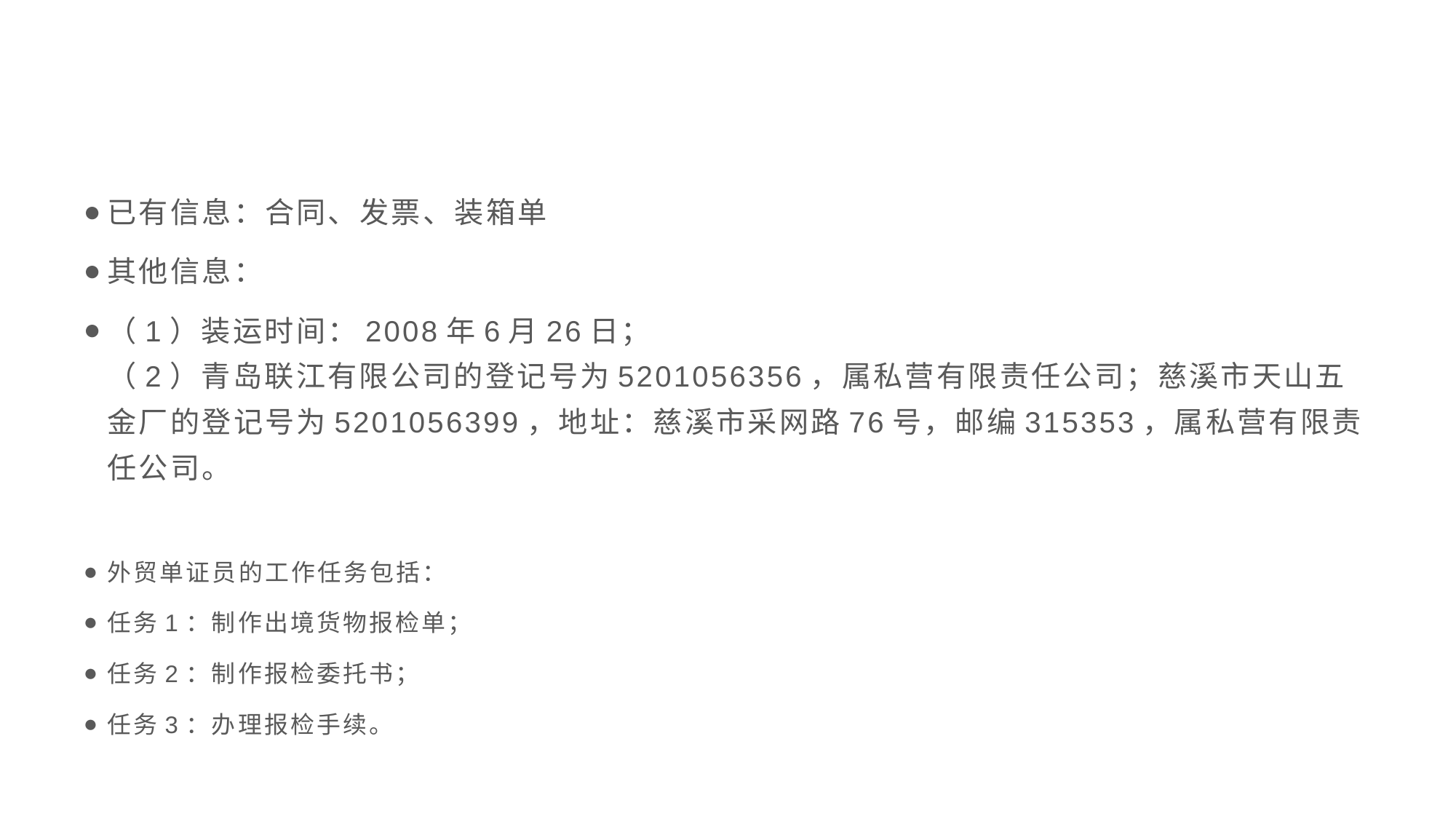

#
已有信息：合同、发票、装箱单
其他信息：
（1）装运时间：2008年6月26日；
（2）青岛联江有限公司的登记号为5201056356，属私营有限责任公司；慈溪市天山五金厂的登记号为5201056399，地址：慈溪市采网路76号，邮编315353，属私营有限责任公司。

外贸单证员的工作任务包括：
任务1：制作出境货物报检单；
任务2：制作报检委托书；
任务3：办理报检手续。
221